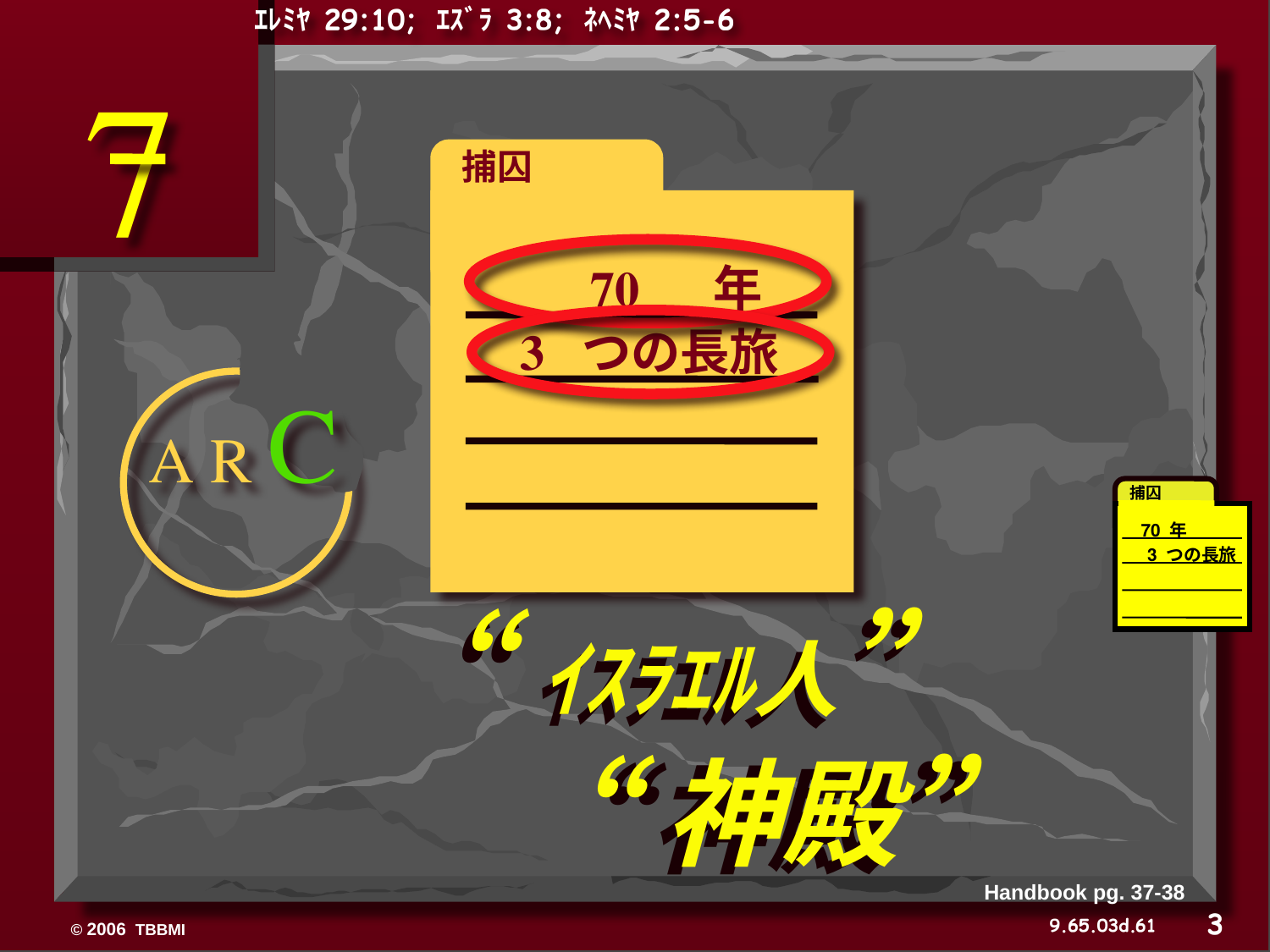

ｴﾚﾐﾔ 29:10; ｴｽﾞﾗ 3:8; ﾈﾍﾐﾔ 2:5-6

7

  捕囚

　　70 　年

3  つの長旅

A R C

　捕囚

70 年
3 つの長旅

“ｲｽﾗｴﾙ人”
“ｲｽﾗｴﾙ人”
　　　“ 神殿”
　　　“神殿”

Handbook pg. 37-38
3
61